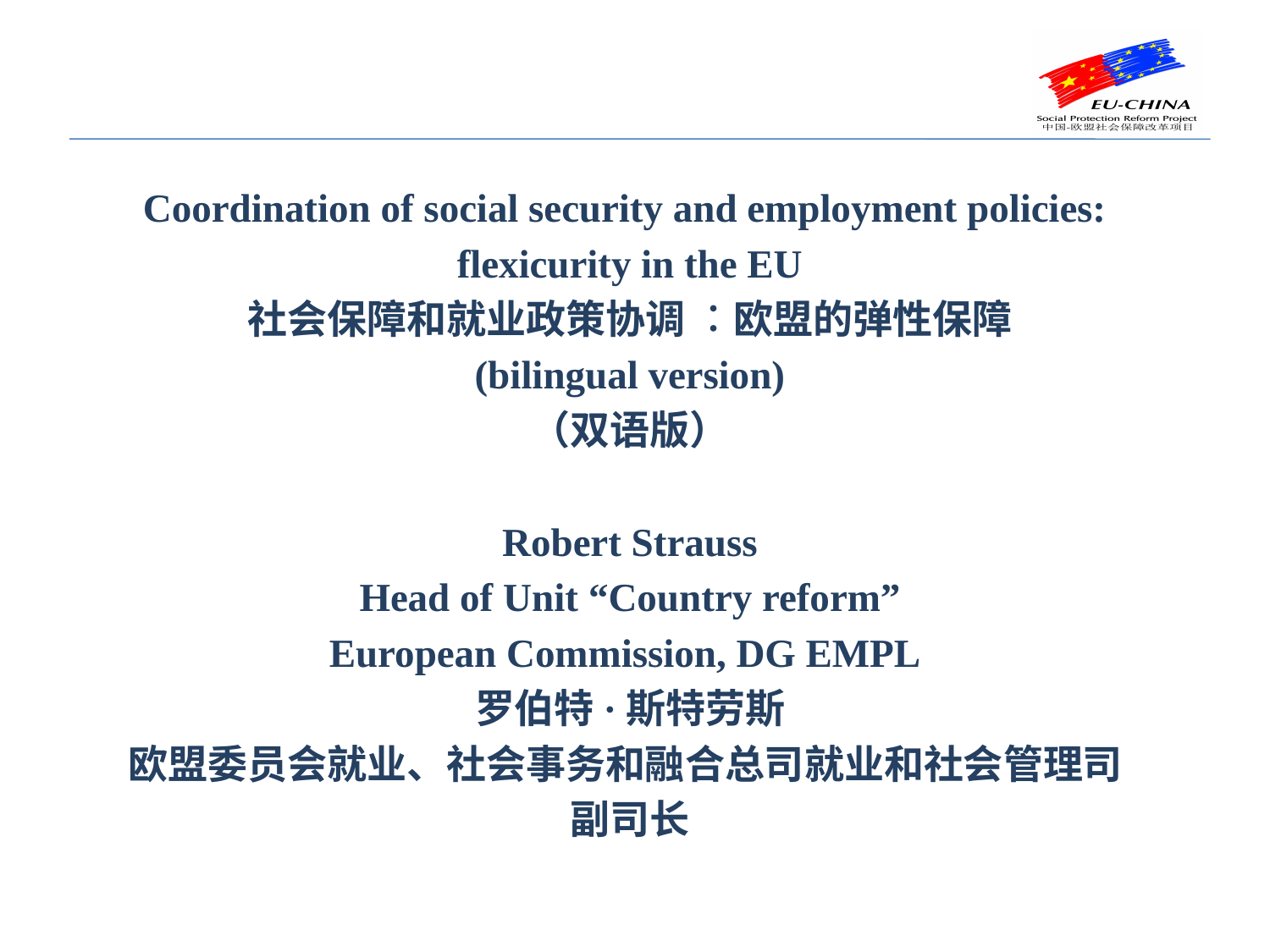

Coordination of social security and employment policies:
flexicurity in the EU
社会保障和就业政策协调 ︰欧盟的弹性保障
(bilingual version)
（双语版）

Robert Strauss
Head of Unit “Country reform”
European Commission, DG EMPL
罗伯特·斯特劳斯
欧盟委员会就业、社会事务和融合总司就业和社会管理司
副司长